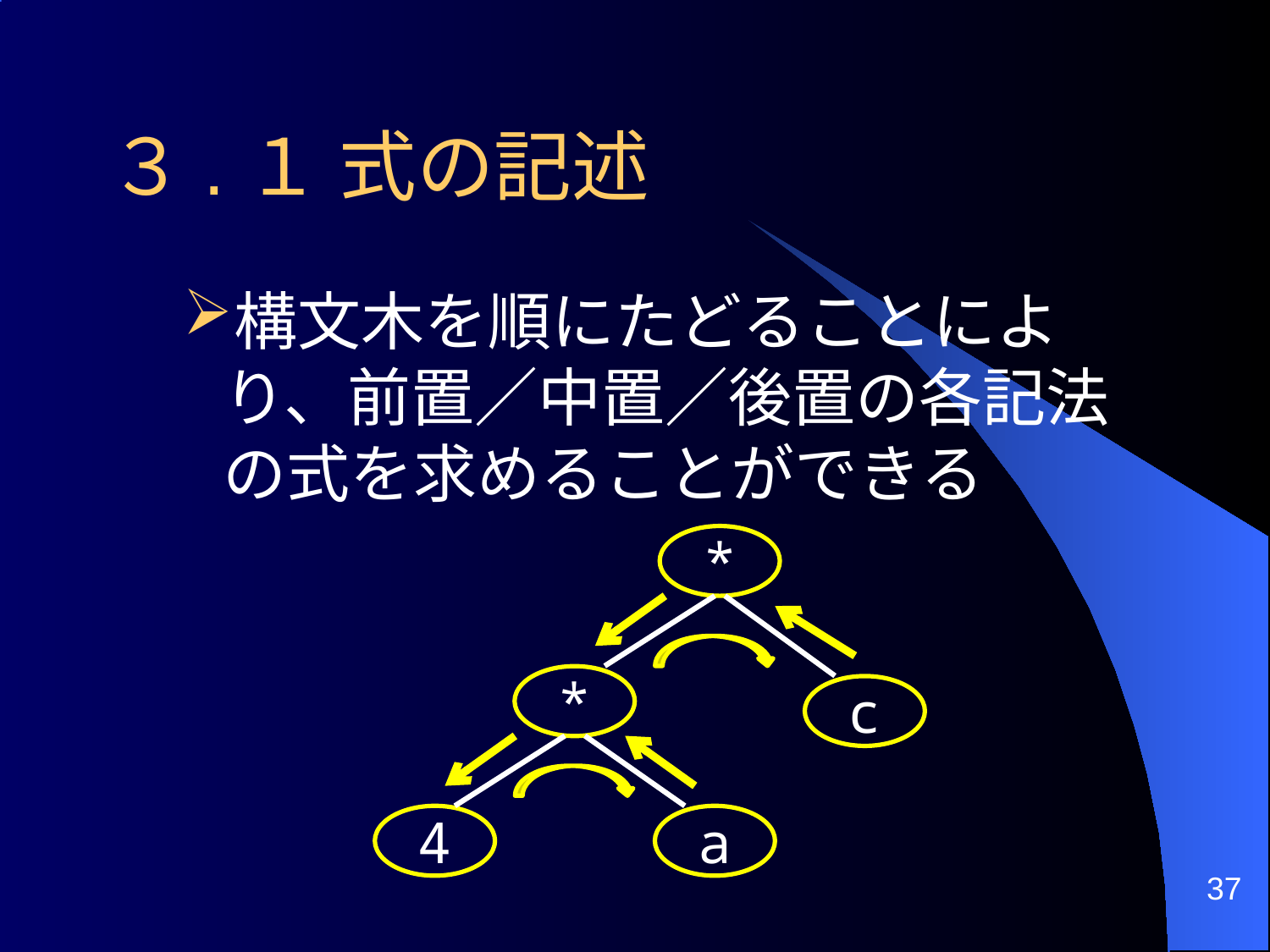

# ３.１ 式の記述
構文木を順にたどることにより、前置／中置／後置の各記法の式を求めることができる
*

*
c

4
a

37